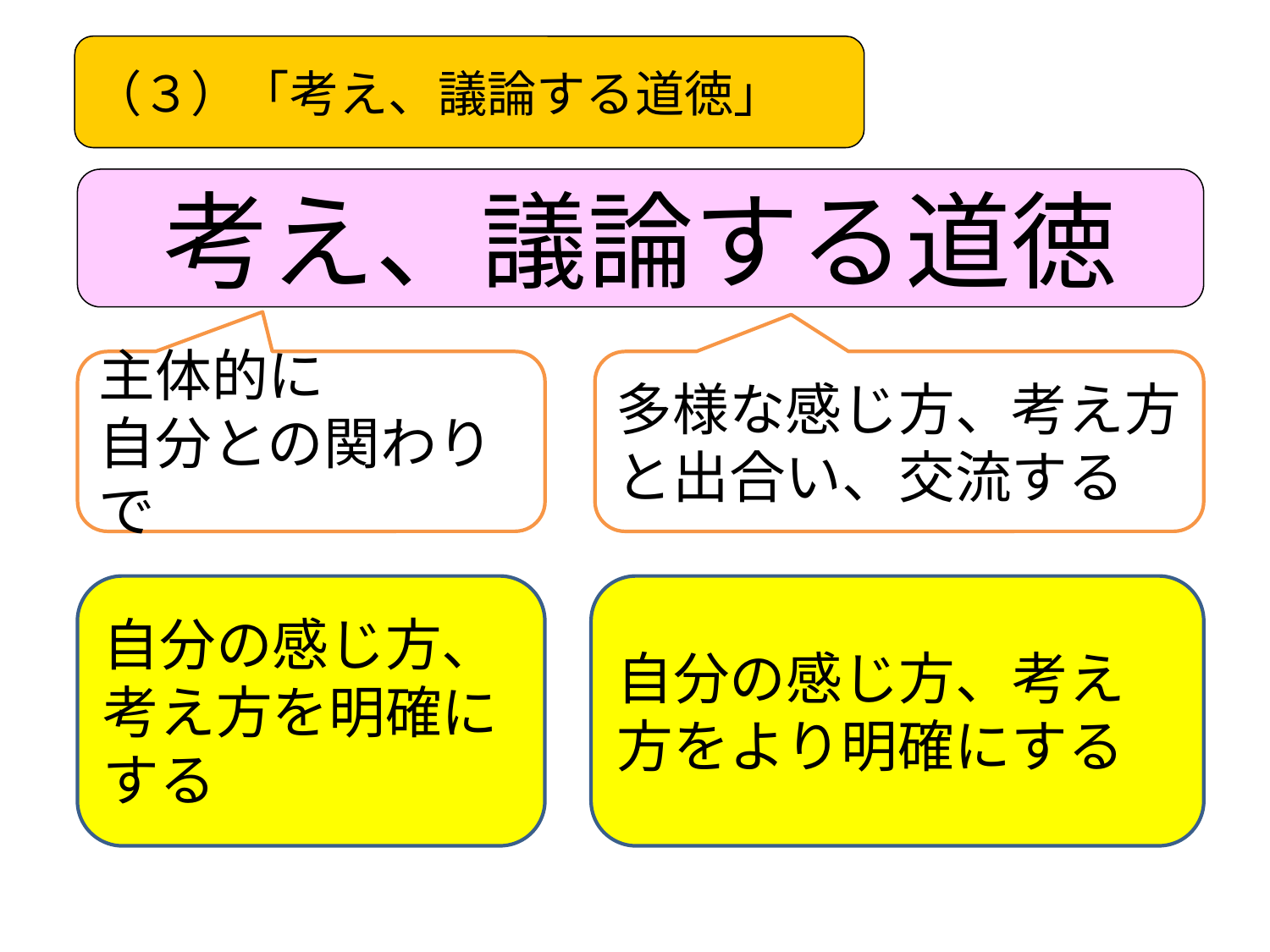

（３）「考え、議論する道徳」
考え、議論する道徳
主体的に
自分との関わりで
多様な感じ方、考え方と出合い、交流する
自分の感じ方、考え方を明確にする
自分の感じ方、考え方をより明確にする